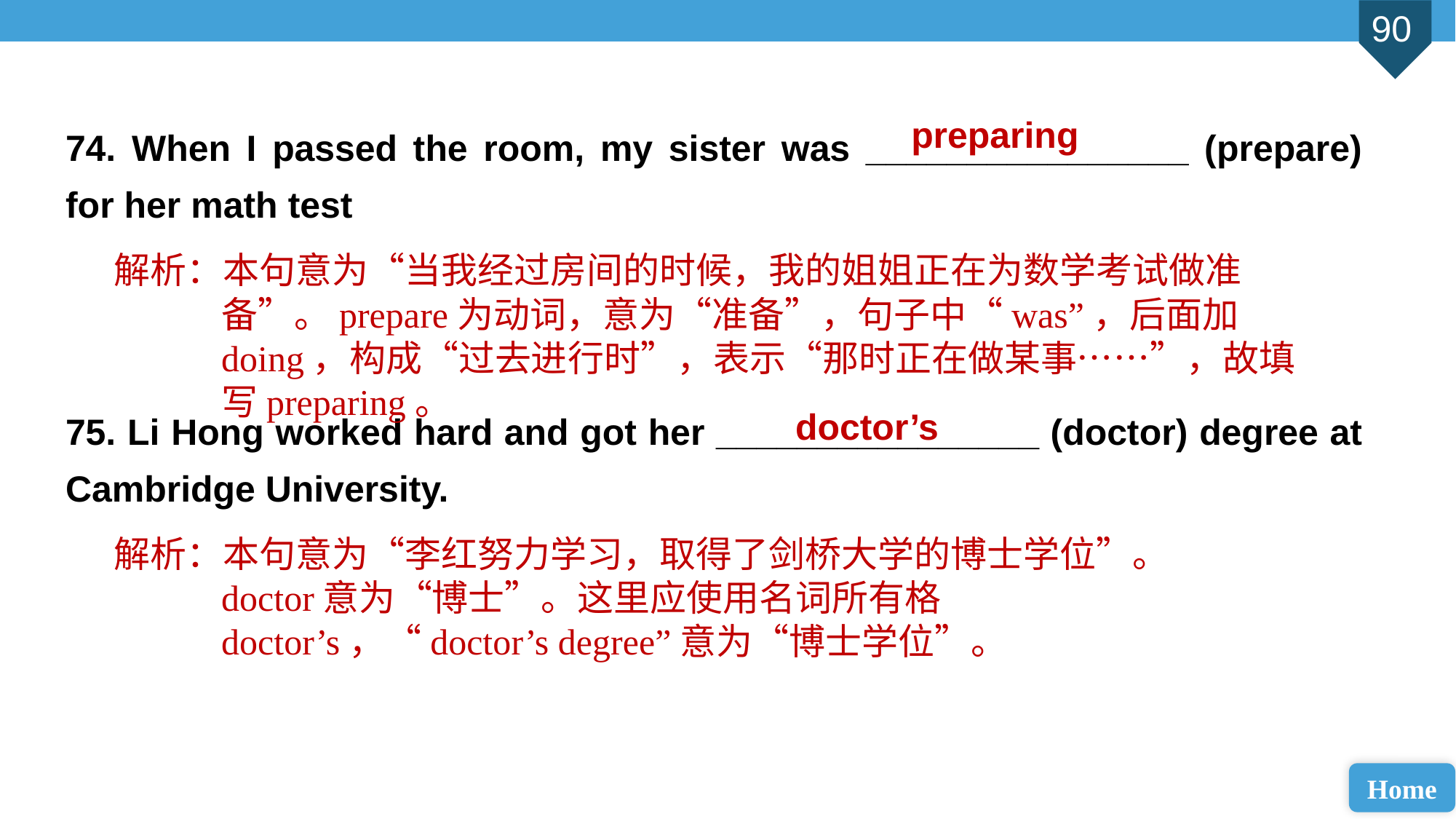

74. When I passed the room, my sister was ________________ (prepare) for her math test

75. Li Hong worked hard and got her ________________ (doctor) degree at Cambridge University.
preparing
解析：本句意为“当我经过房间的时候，我的姐姐正在为数学考试做准备”。prepare为动词，意为“准备”，句子中“was”，后面加doing，构成“过去进行时”，表示“那时正在做某事……”，故填写preparing。
doctor’s
解析：本句意为“李红努力学习，取得了剑桥大学的博士学位”。doctor意为“博士”。这里应使用名词所有格doctor’s，“doctor’s degree”意为“博士学位”。